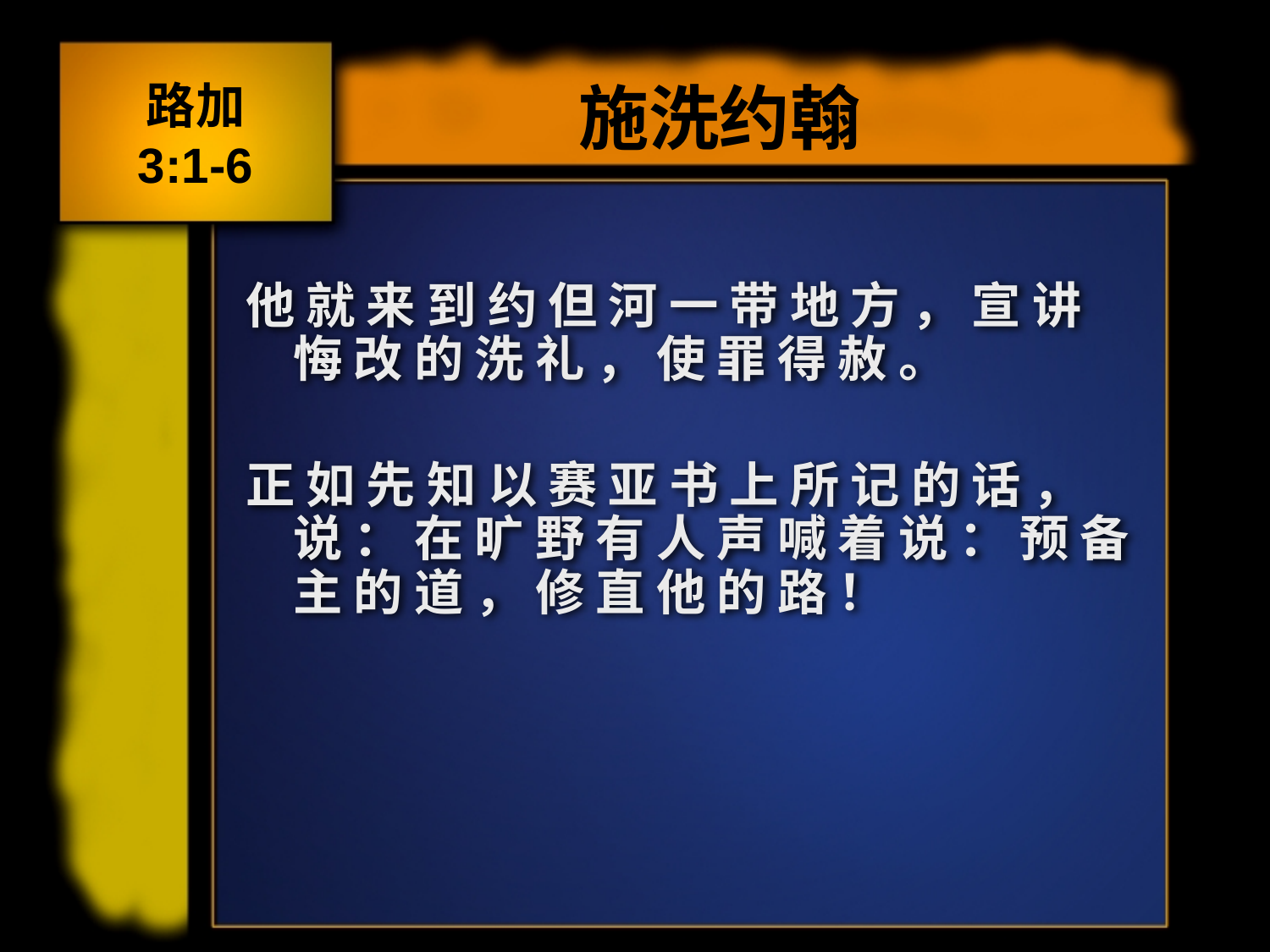

施洗约翰
路加
3:1-6
他 就 来 到 约 但 河 一 带 地 方 ， 宣 讲 悔 改 的 洗 礼 ， 使 罪 得 赦 。

正 如 先 知 以 赛 亚 书 上 所 记 的 话 ， 说 ： 在 旷 野 有 人 声 喊 着 说 ： 预 备 主 的 道 ， 修 直 他 的 路 ！